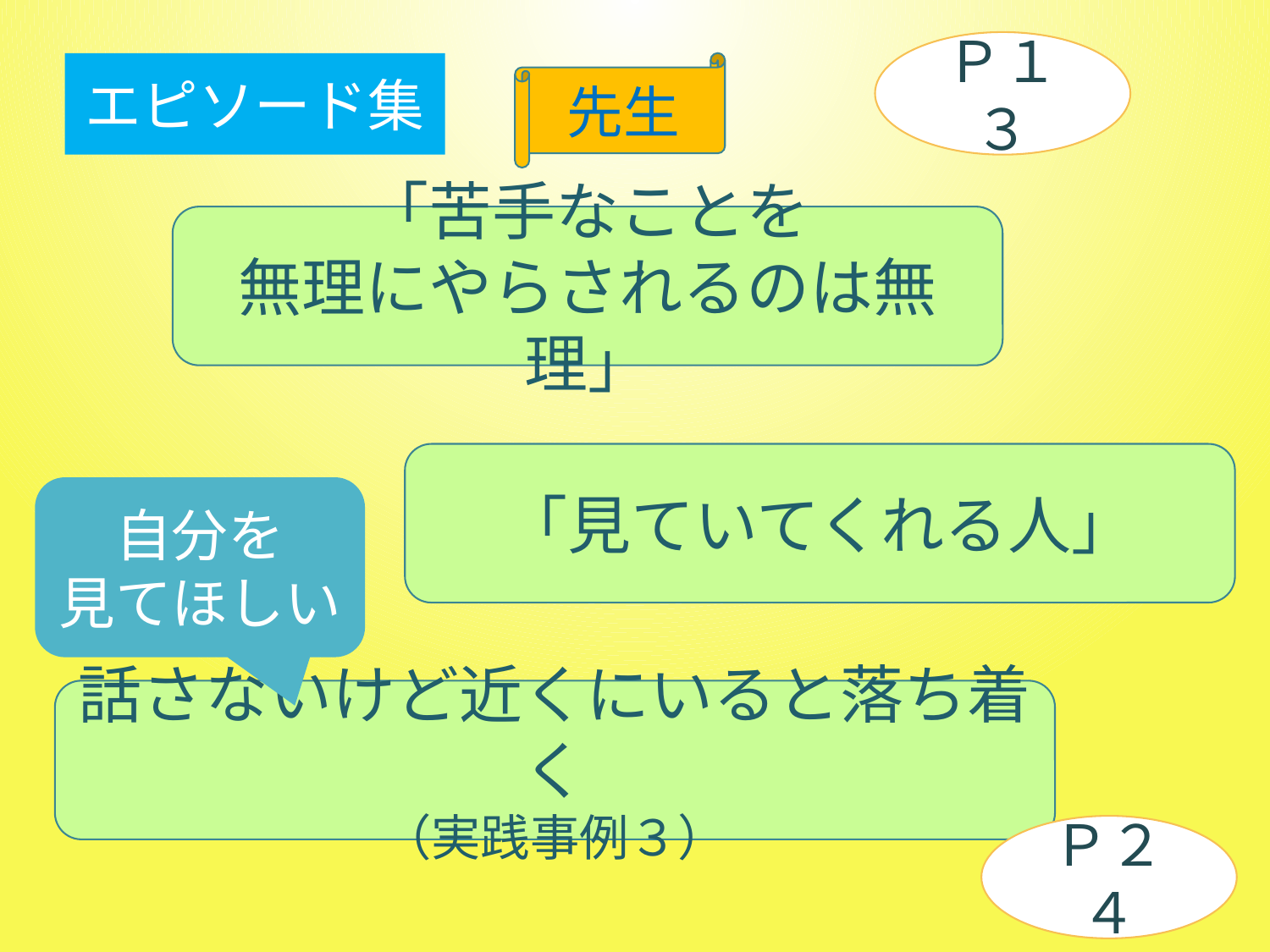

Ｐ１３
エピソード集
先生
「苦手なことを
無理にやらされるのは無理」
「見ていてくれる人」
自分を
見てほしい
話さないけど近くにいると落ち着く
（実践事例３）
Ｐ２４